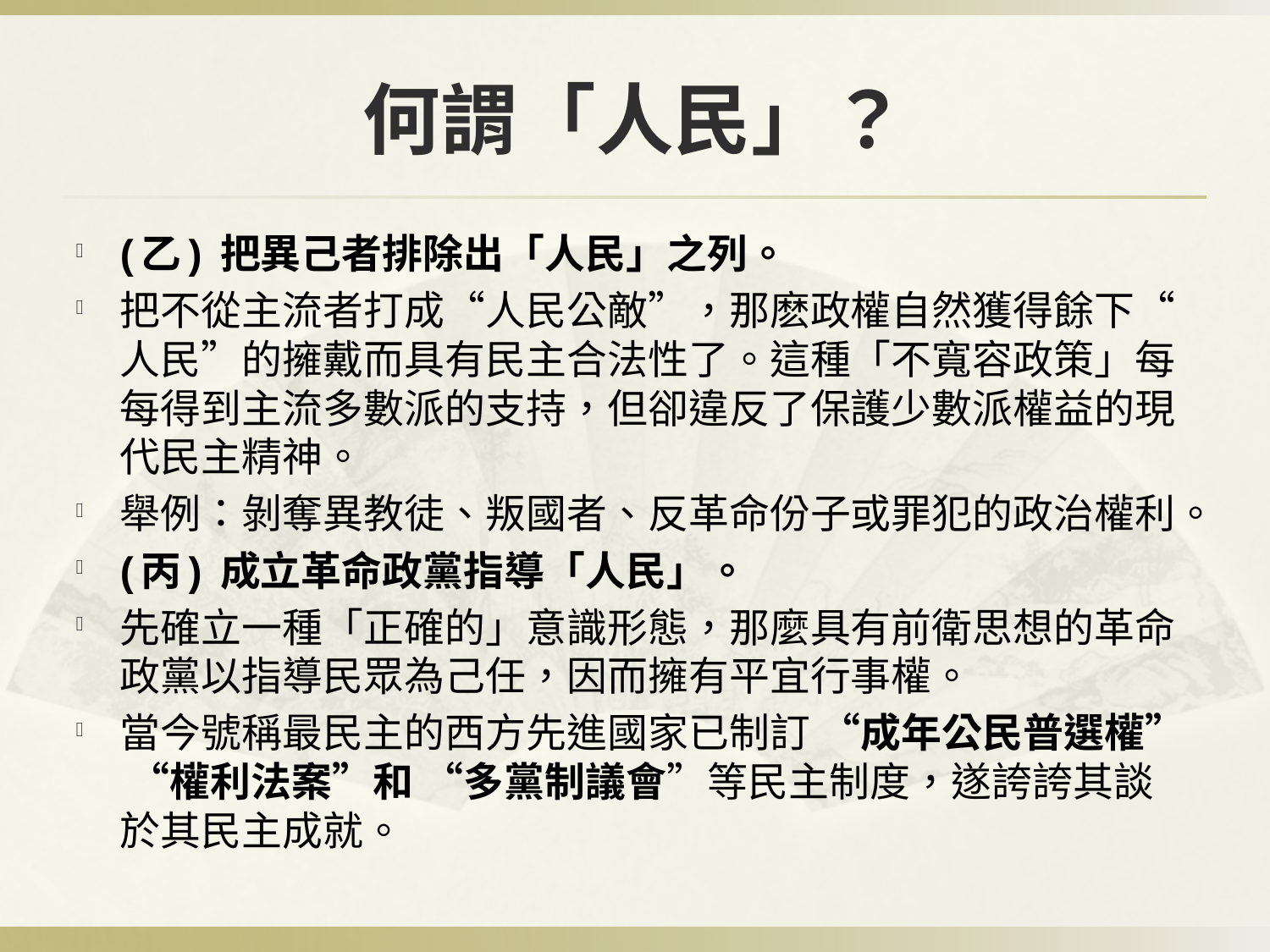

# 何謂「人民」？
(乙) 把異己者排除出「人民」之列。
把不從主流者打成“人民公敵”，那麽政權自然獲得餘下“人民”的擁戴而具有民主合法性了。這種「不寬容政策」每每得到主流多數派的支持，但卻違反了保護少數派權益的現代民主精神。
舉例：剝奪異教徒、叛國者、反革命份子或罪犯的政治權利。
(丙) 成立革命政黨指導「人民」。
先確立一種「正確的」意識形態，那麼具有前衛思想的革命政黨以指導民眾為己任，因而擁有平宜行事權。
當今號稱最民主的西方先進國家已制訂 “成年公民普選權”  “權利法案”和 “多黨制議會”等民主制度，遂誇誇其談於其民主成就。